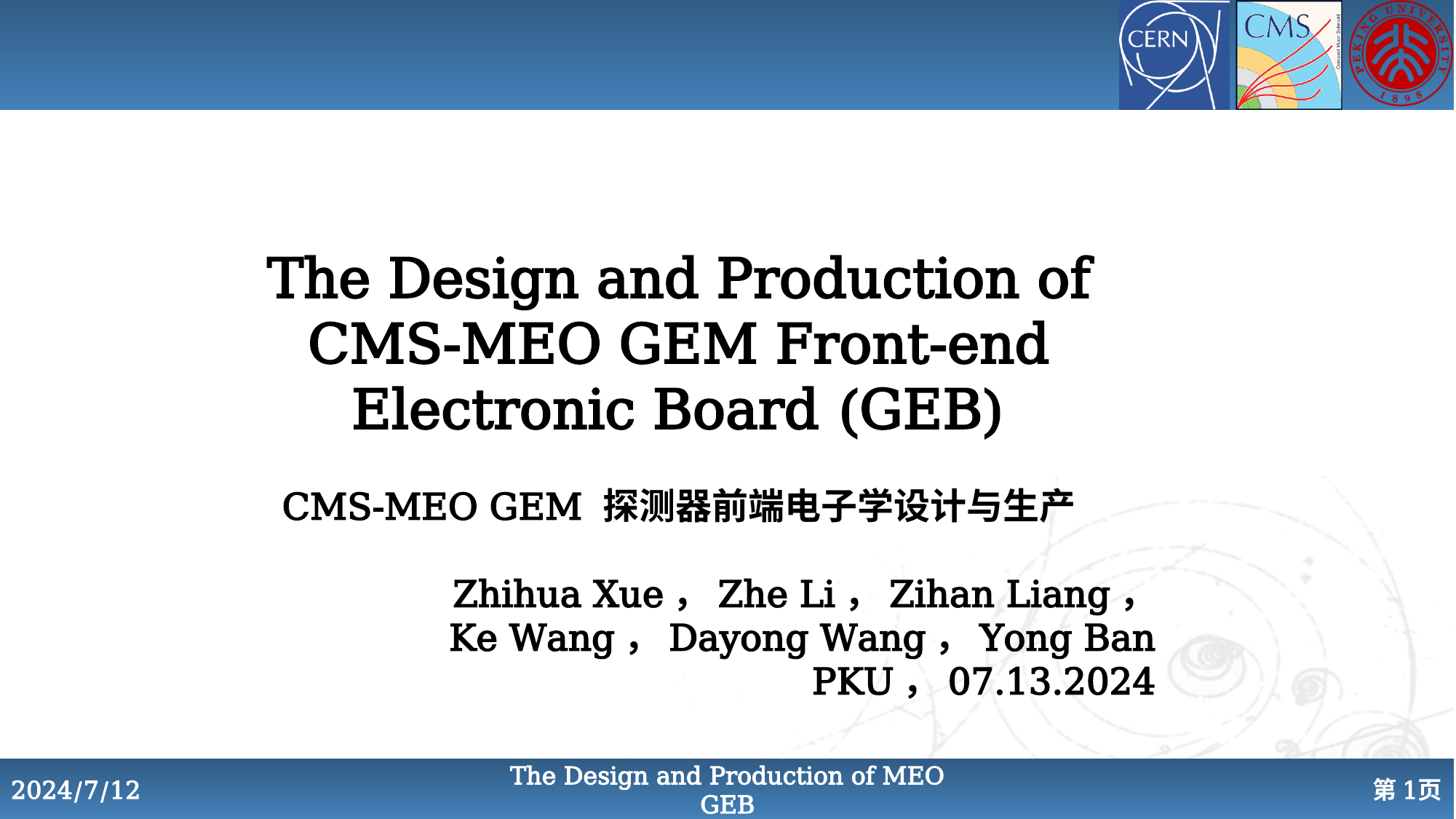

The Design and Production of CMS-MEO GEM Front-end Electronic Board (GEB)

CMS-MEO GEM 探测器前端电子学设计与生产

Zhihua Xue，Zhe Li，Zihan Liang，
Ke Wang，Dayong Wang，Yong Ban
PKU，07.13.2024
2024/7/12
The Design and Production of MEO GEB
第1页